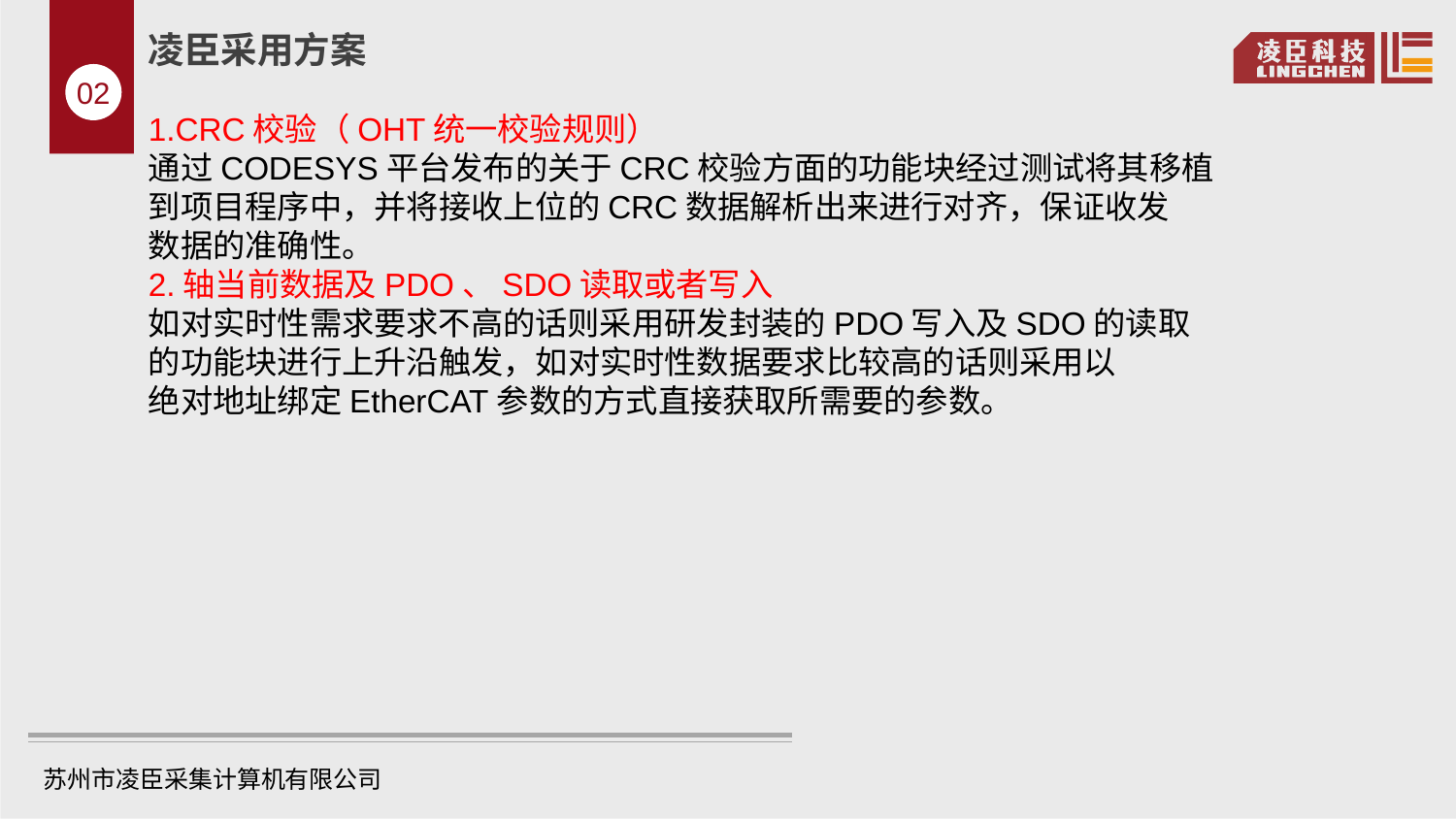

凌臣采用方案

1.CRC校验（OHT统一校验规则）
通过CODESYS平台发布的关于CRC校验方面的功能块经过测试将其移植
到项目程序中，并将接收上位的CRC数据解析出来进行对齐，保证收发
数据的准确性。
2.轴当前数据及PDO、SDO读取或者写入
如对实时性需求要求不高的话则采用研发封装的PDO写入及SDO的读取
的功能块进行上升沿触发，如对实时性数据要求比较高的话则采用以
绝对地址绑定EtherCAT参数的方式直接获取所需要的参数。

02